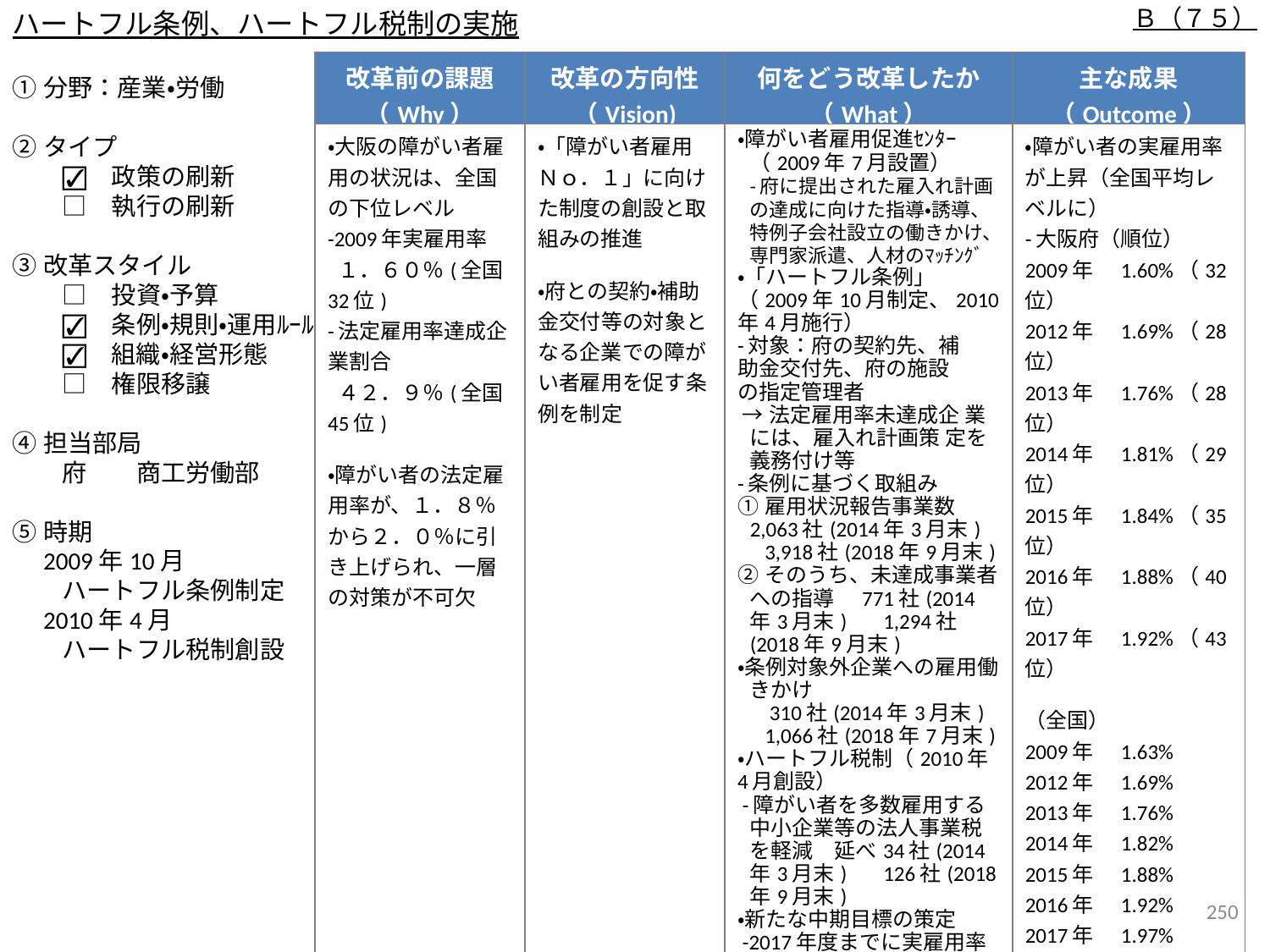

ハートフル条例、ハートフル税制の実施
Ｂ（７５）
| 改革前の課題 （Why） | 改革の方向性 （Vision) | 何をどう改革したか （What） | 主な成果 （Outcome） |
| --- | --- | --- | --- |
| ・大阪の障がい者雇用の状況は、全国の下位レベル -2009年実雇用率 １．６０％(全国32位) -法定雇用率達成企業割合 ４２．９％(全国45位) ・障がい者の法定雇用率が、１．８％から２．０％に引き上げられ、一層の対策が不可欠 | ・「障がい者雇用Ｎｏ．１」に向けた制度の創設と取組みの推進 ・府との契約・補助金交付等の対象となる企業での障がい者雇用を促す条例を制定 | ・障がい者雇用促進ｾﾝﾀｰ（2009年7月設置） -府に提出された雇入れ計画の達成に向けた指導・誘導、特例子会社設立の働きかけ、専門家派遣、人材のﾏｯﾁﾝｸﾞ ・「ハートフル条例」（2009年10月制定、2010年4月施行） -対象：府の契約先、補 助金交付先、府の施設 の指定管理者 →法定雇用率未達成企 業には、雇入れ計画策 定を義務付け等 -条例に基づく取組み ①雇用状況報告事業数　2,063社(2014年3月末) 　3,918社(2018年9月末) ②そのうち、未達成事業者への指導　771社(2014年3月末) 　1,294社(2018年9月末) ・条例対象外企業への雇用働きかけ 　 310社(2014年3月末) 　1,066社(2018年7月末) ・ハートフル税制（2010年4月創設） -障がい者を多数雇用する中小企業等の法人事業税を軽減　延べ34社(2014年3月末) 　126社(2018年9月末) ・新たな中期目標の策定 -2017年度までに実雇用率2%以上、雇用数45,600人 | ・障がい者の実雇用率が上昇（全国平均レベルに） -大阪府（順位） 2009年　1.60%（32位） 2012年　1.69%（28位） 2013年　1.76%（28位） 2014年　1.81%（29位） 2015年　1.84%（35位） 2016年　1.88%（40位） 2017年　1.92%（43位） （全国） 2009年　1.63% 2012年　1.69% 2013年　1.76% 2014年　1.82% 2015年　1.88% 2016年　1.92% 2017年　1.97% ・雇入れ計画に基づく障がい者雇入れ実績 　　２，２３８人 |
①分野：産業・労働

②タイプ
　　☑　政策の刷新
　　□　執行の刷新

③改革スタイル
　　□　投資・予算
　　☑　条例・規則・運用ﾙｰﾙ
　　☑　組織・経営形態
　　□　権限移譲

④担当部局
　　府　　商工労働部

⑤時期
　2009年10月
　　ハートフル条例制定
　2010年4月
　　ハートフル税制創設
250